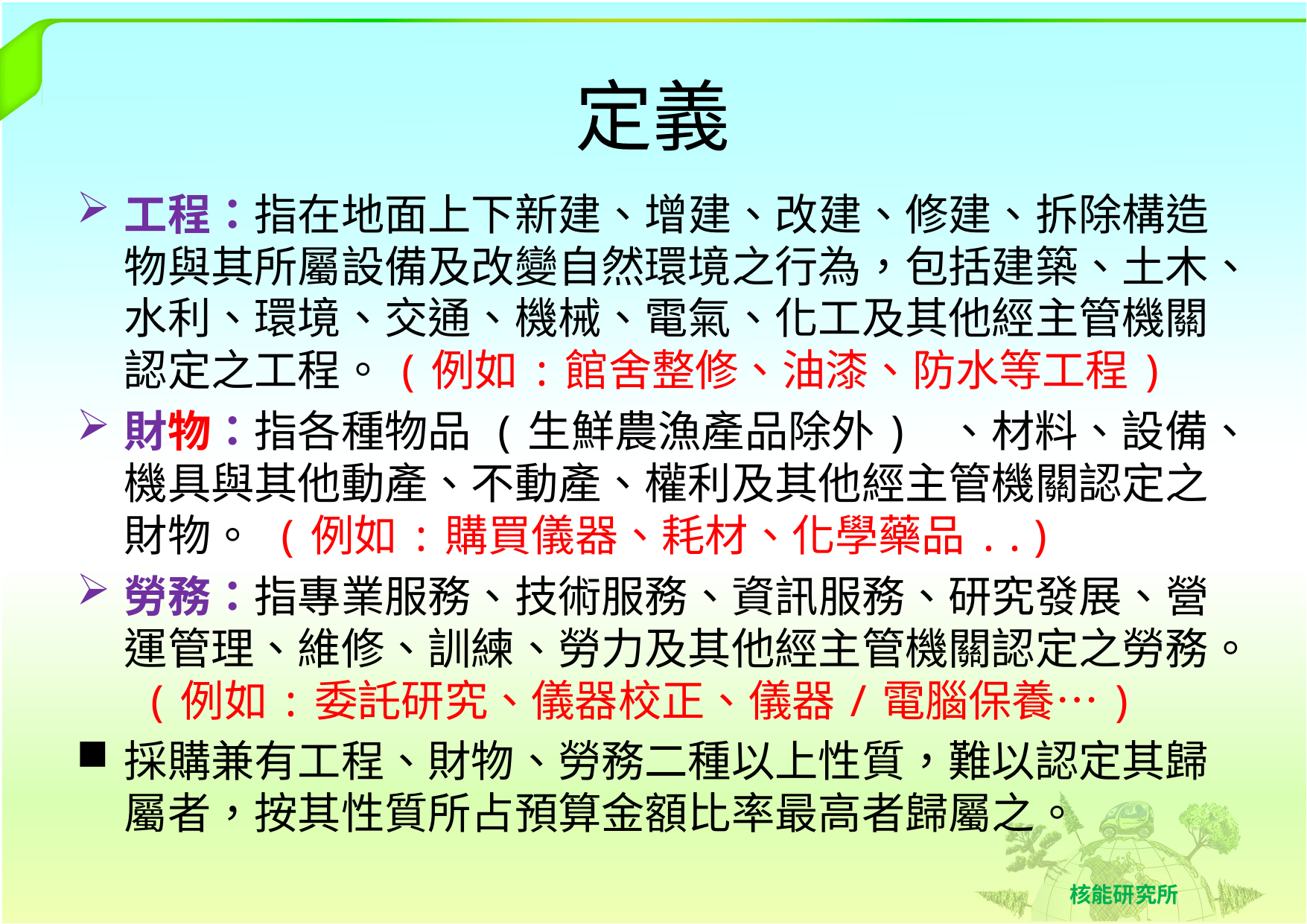

# 定義
工程：指在地面上下新建、增建、改建、修建、拆除構造物與其所屬設備及改變自然環境之行為，包括建築、土木、水利、環境、交通、機械、電氣、化工及其他經主管機關認定之工程。(例如:館舍整修、油漆、防水等工程)
財物：指各種物品 (生鮮農漁產品除外) 、材料、設備、機具與其他動產、不動產、權利及其他經主管機關認定之財物。 (例如:購買儀器、耗材、化學藥品..)
勞務：指專業服務、技術服務、資訊服務、研究發展、營運管理、維修、訓練、勞力及其他經主管機關認定之勞務。 (例如:委託研究、儀器校正、儀器/電腦保養…)
採購兼有工程、財物、勞務二種以上性質，難以認定其歸屬者，按其性質所占預算金額比率最高者歸屬之。